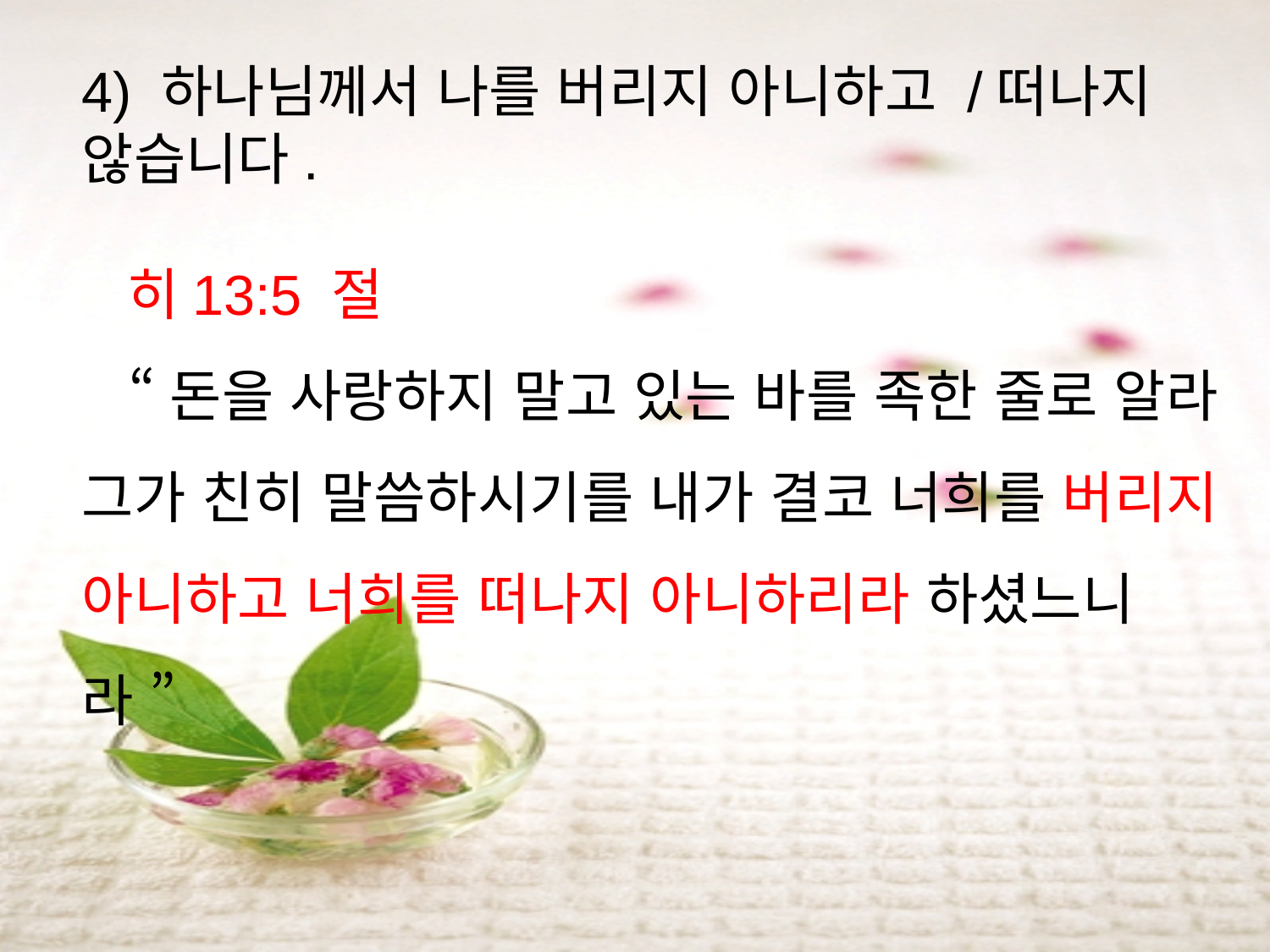

4) 하나님께서 나를 버리지 아니하고 /떠나지 않습니다.

  히13:5 절
   “돈을 사랑하지 말고 있는 바를 족한 줄로 알라 그가 친히 말씀하시기를 내가 결코 너희를 버리지 아니하고 너희를 떠나지 아니하리라 하셨느니라 ”